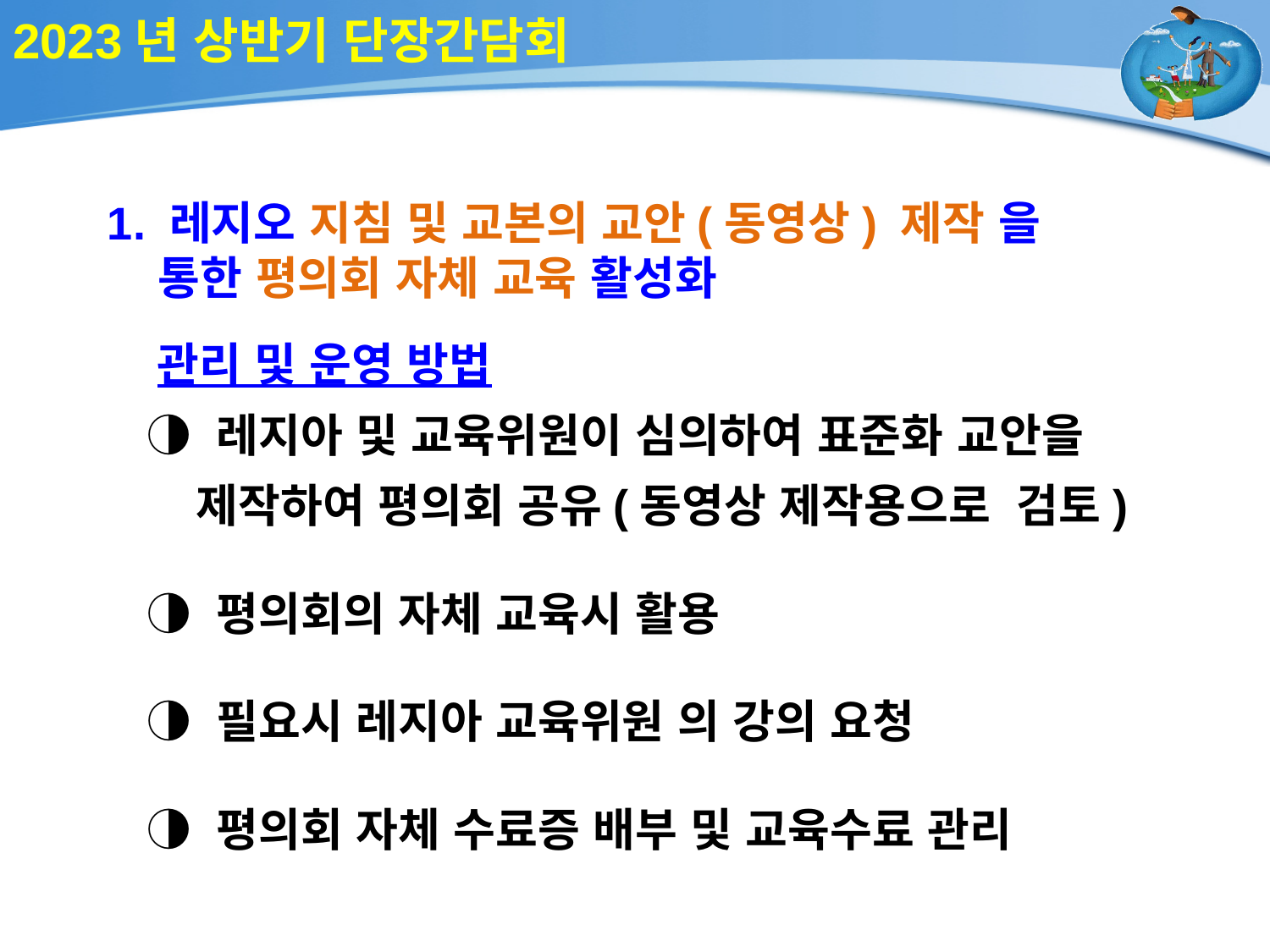

2023년 상반기 단장간담회
1. 레지오 지침 및 교본의 교안(동영상) 제작 을
 통한 평의회 자체 교육 활성화
   관리 및 운영 방법
   ◑ 레지아 및 교육위원이 심의하여 표준화 교안을
      제작하여 평의회 공유(동영상 제작용으로  검토)

   ◑ 평의회의 자체 교육시 활용

   ◑ 필요시 레지아 교육위원 의 강의 요청

   ◑ 평의회 자체 수료증 배부 및 교육수료 관리